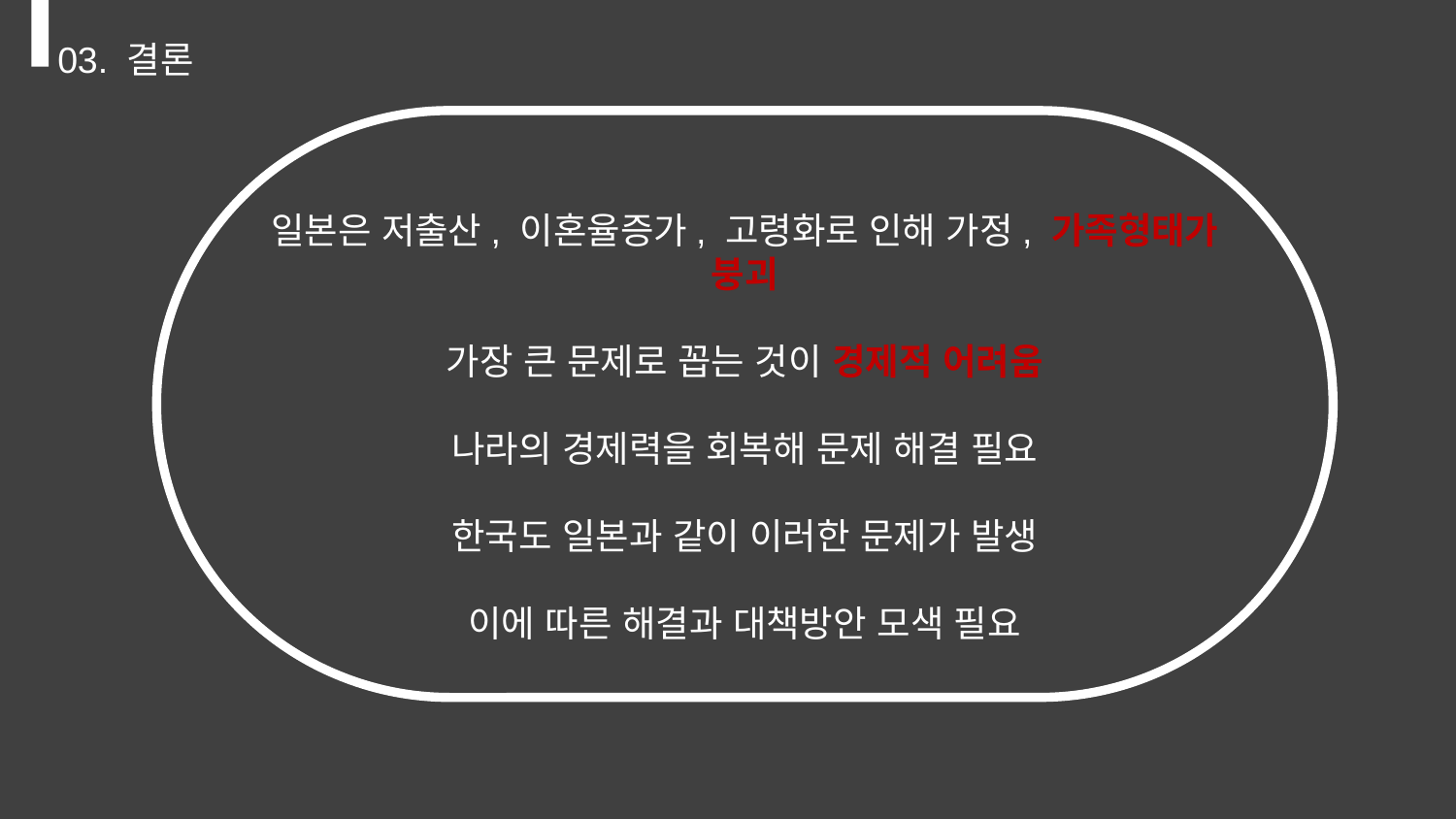

03. 결론

일본은 저출산, 이혼율증가, 고령화로 인해 가정, 가족형태가 붕괴

가장 큰 문제로 꼽는 것이 경제적 어려움

나라의 경제력을 회복해 문제 해결 필요

한국도 일본과 같이 이러한 문제가 발생

이에 따른 해결과 대책방안 모색 필요